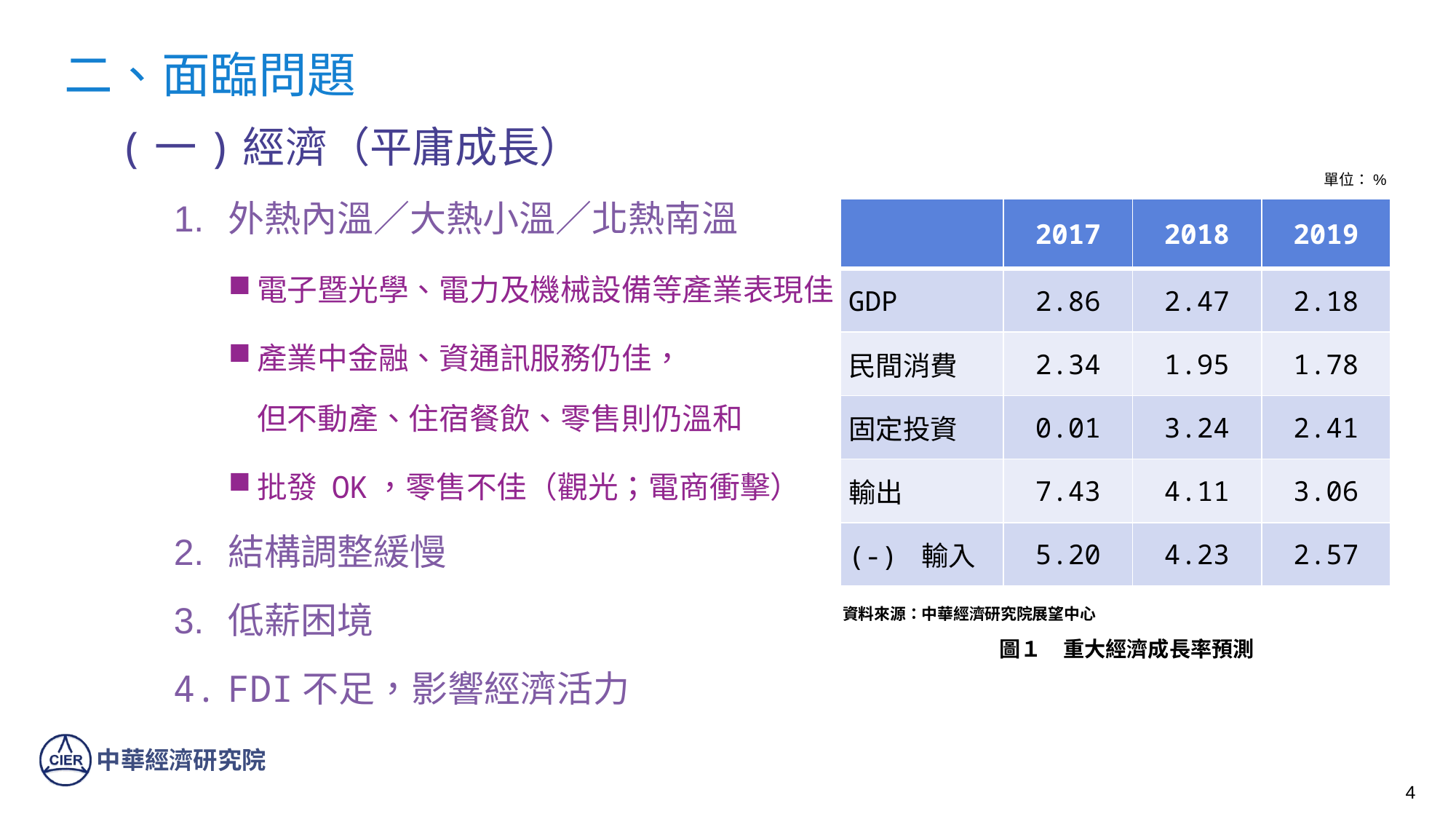

二、面臨問題
(一)經濟（平庸成長）
外熱內溫／大熱小溫／北熱南溫
電子暨光學、電力及機械設備等產業表現佳
產業中金融、資通訊服務仍佳，
但不動產、住宿餐飲、零售則仍溫和
批發 OK，零售不佳（觀光；電商衝擊）
結構調整緩慢
低薪困境
FDI不足，影響經濟活力

單位：%
圖１　重大經濟成長率預測
|  | 2017 | 2018 | 2019 |
| --- | --- | --- | --- |
| GDP | 2.86 | 2.47 | 2.18 |
| 民間消費 | 2.34 | 1.95 | 1.78 |
| 固定投資 | 0.01 | 3.24 | 2.41 |
| 輸出 | 7.43 | 4.11 | 3.06 |
| (-) 輸入 | 5.20 | 4.23 | 2.57 |
資料來源：中華經濟研究院展望中心